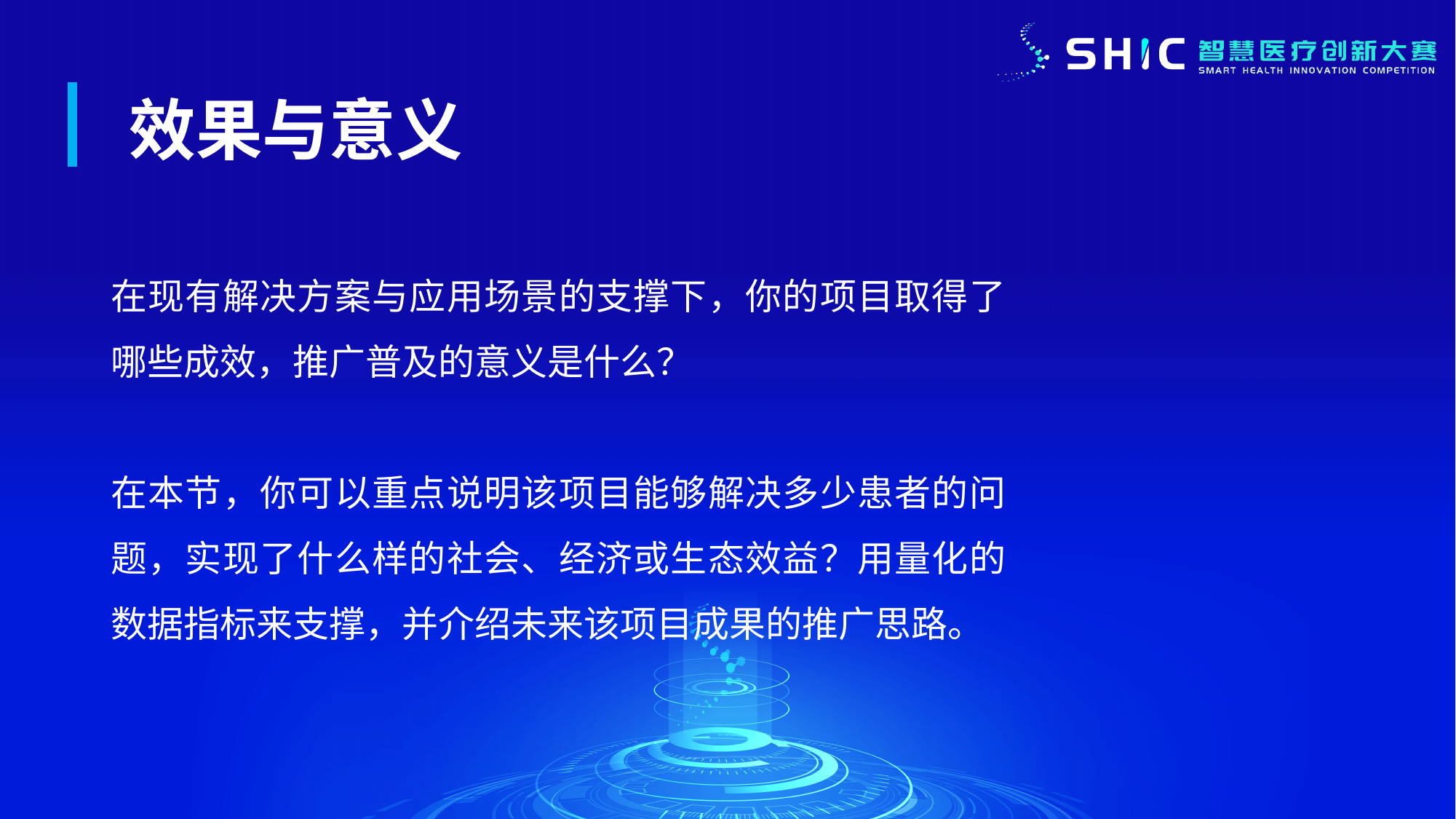

效果与意义
在现有解决方案与应用场景的支撑下，你的项目取得了哪些成效，推广普及的意义是什么？

在本节，你可以重点说明该项目能够解决多少患者的问题，实现了什么样的社会、经济或生态效益？用量化的数据指标来支撑，并介绍未来该项目成果的推广思路。